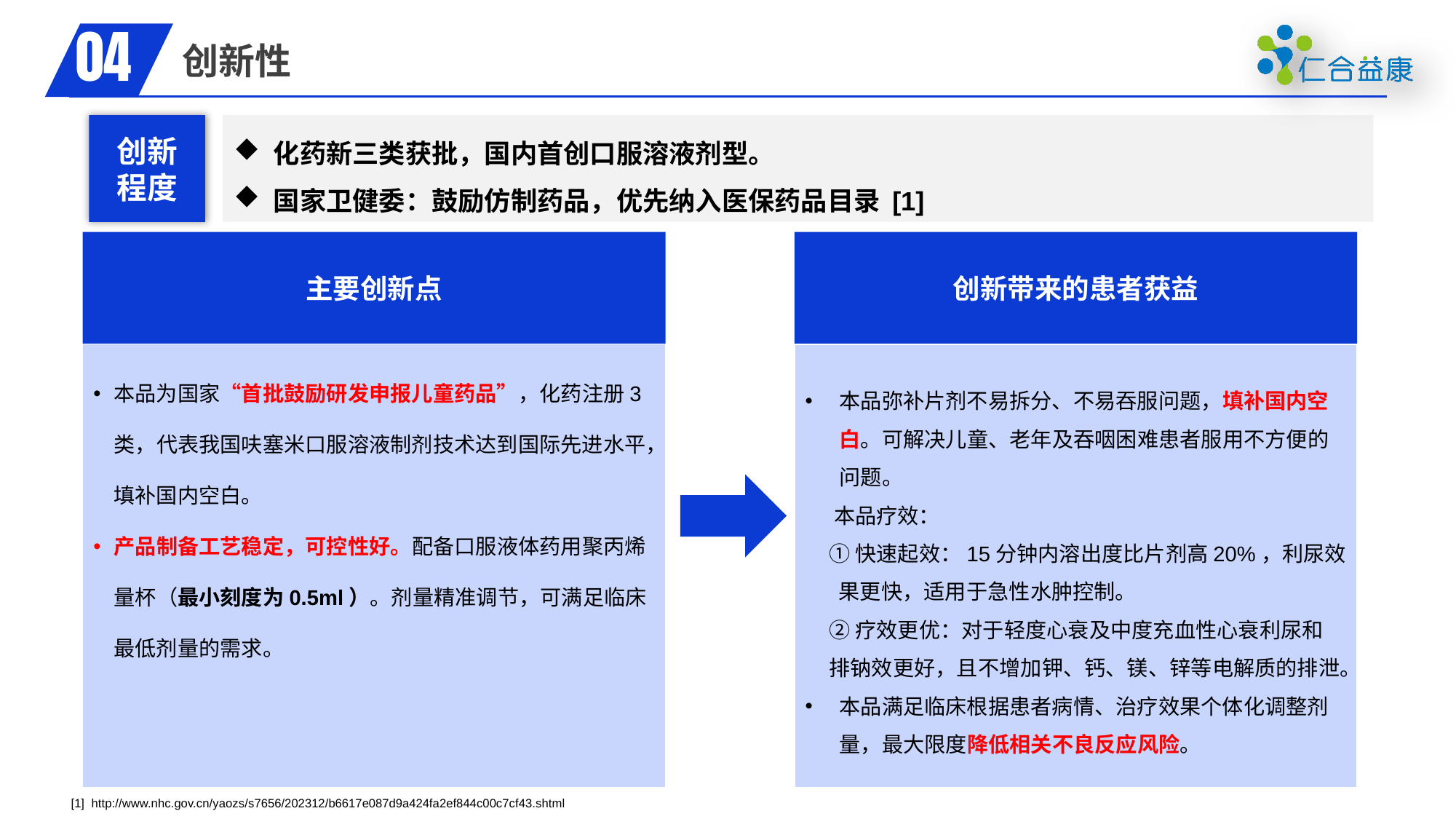

04

创新性
创新
程度
化药新三类获批，国内首创口服溶液剂型。
国家卫健委：鼓励仿制药品，优先纳入医保药品目录 [1]
主要创新点
创新带来的患者获益
本品为国家“首批鼓励研发申报儿童药品”，化药注册3类，代表我国呋塞米口服溶液制剂技术达到国际先进水平，填补国内空白。
产品制备⼯艺稳定，可控性好。配备口服液体药用聚丙烯量杯（最小刻度为0.5ml）。剂量精准调节，可满⾜临床最低剂量的需求。

本品弥补片剂不易拆分、不易吞服问题，填补国内空白。可解决儿童、老年及吞咽困难患者服用不方便的问题。
     本品疗效：
     ①快速起效：15分钟内溶出度比片剂高20%，利尿效
      果更快，适用于急性水肿控制。
     ②疗效更优：对于轻度心衰及中度充血性心衰利尿和
    排钠效更好，且不增加钾、钙、镁、锌等电解质的排泄。
本品满足临床根据患者病情、治疗效果个体化调整剂量，最大限度降低相关不良反应风险。

[1]  http://www.nhc.gov.cn/yaozs/s7656/202312/b6617e087d9a424fa2ef844c00c7cf43.shtml